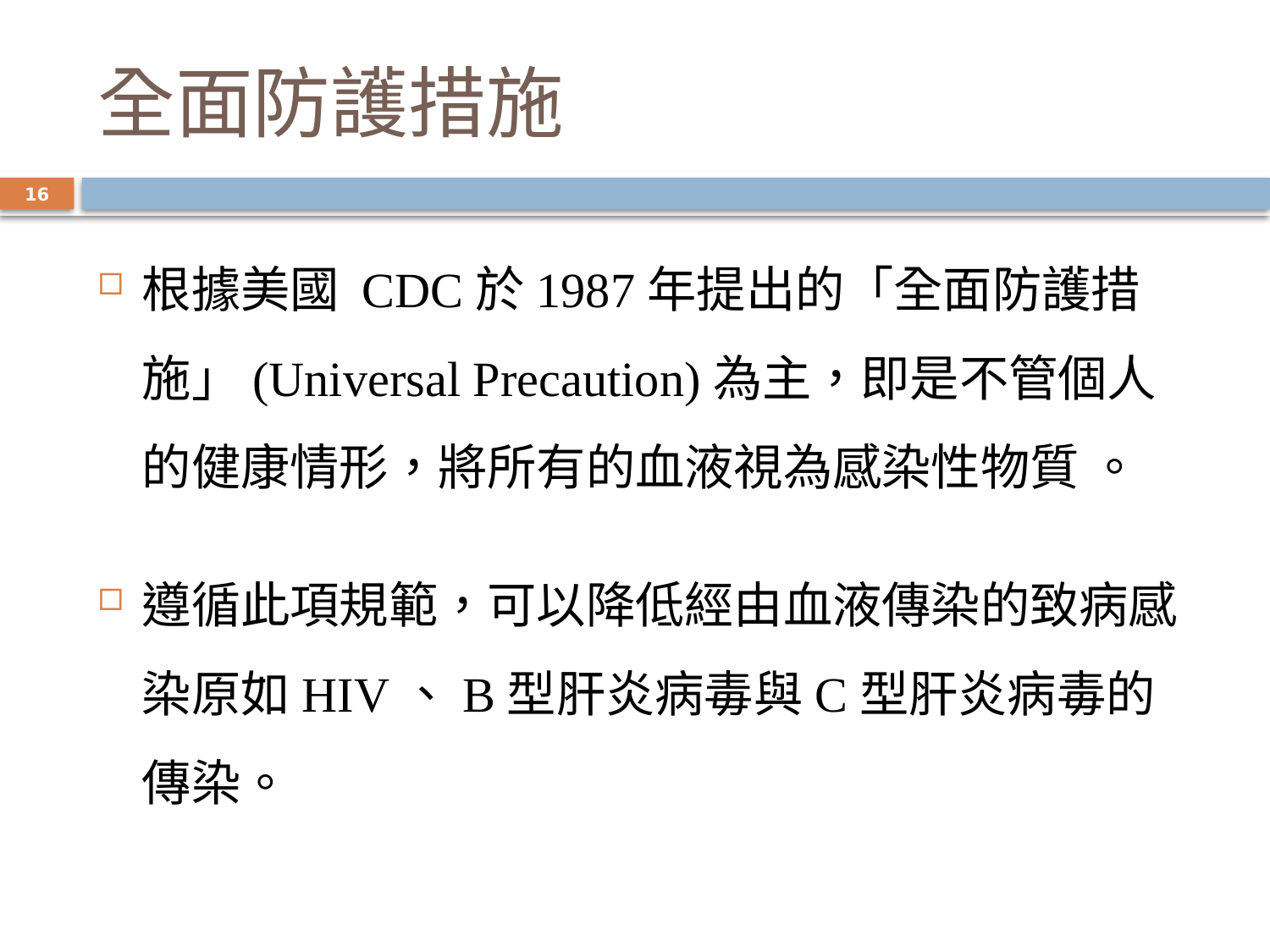

# 全面防護措施
16
根據美國 CDC於1987年提出的「全面防護措施」(Universal Precaution)為主，即是不管個人的健康情形，將所有的血液視為感染性物質 。
遵循此項規範，可以降低經由血液傳染的致病感染原如HIV、B型肝炎病毒與C型肝炎病毒的傳染。